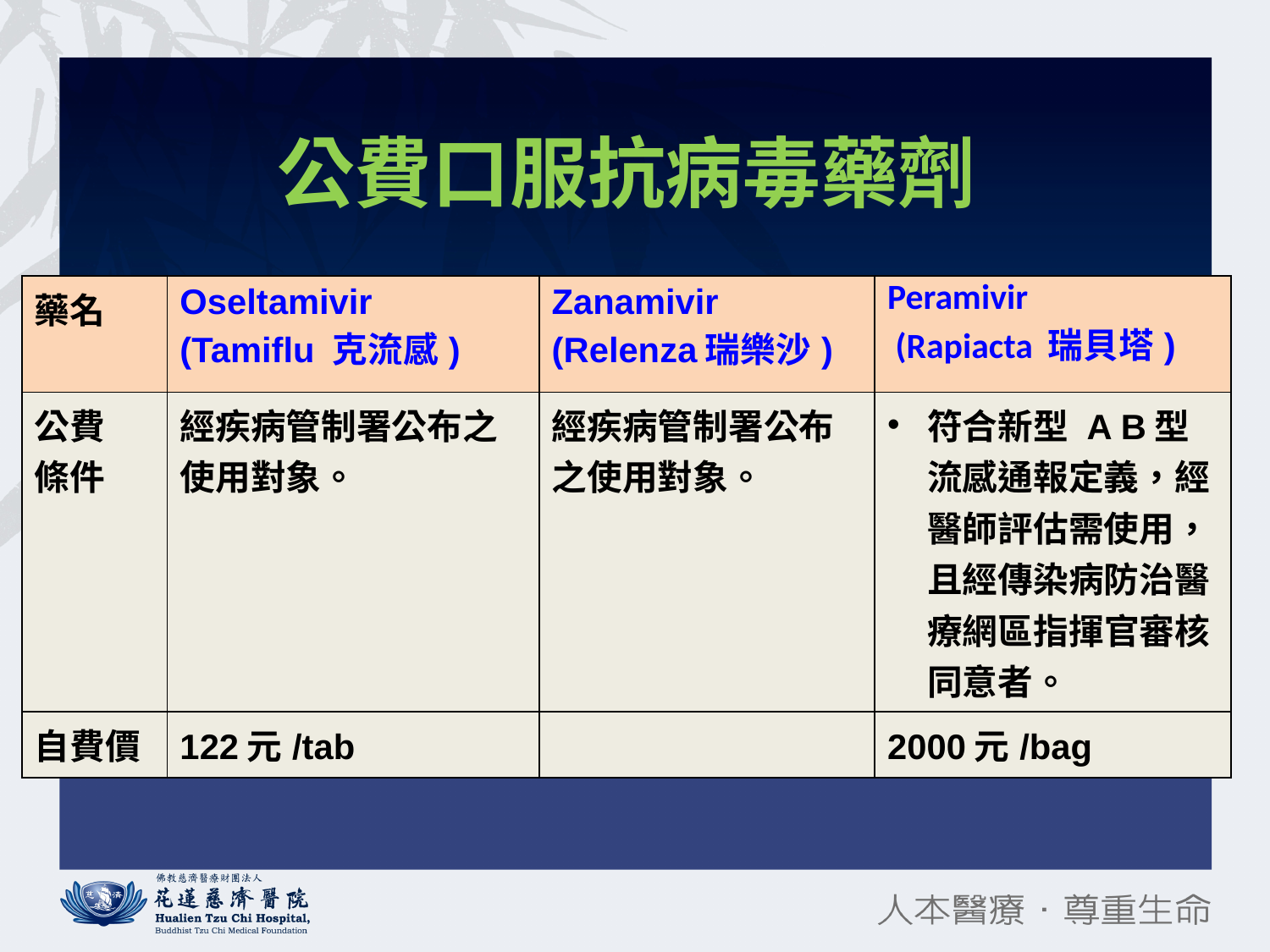

公費口服抗病毒藥劑
| 藥名 | Oseltamivir (Tamiflu 克流感) | Zanamivir (Relenza瑞樂沙) | Peramivir (Rapiacta 瑞貝塔) |
| --- | --- | --- | --- |
| 公費 條件 | 經疾病管制署公布之使用對象。 | 經疾病管制署公布之使用對象。 | 符合新型 A B型流感通報定義，經醫師評估需使用，且經傳染病防治醫療網區指揮官審核 同意者。 |
| 自費價 | 122元/tab |  | 2000元/bag |